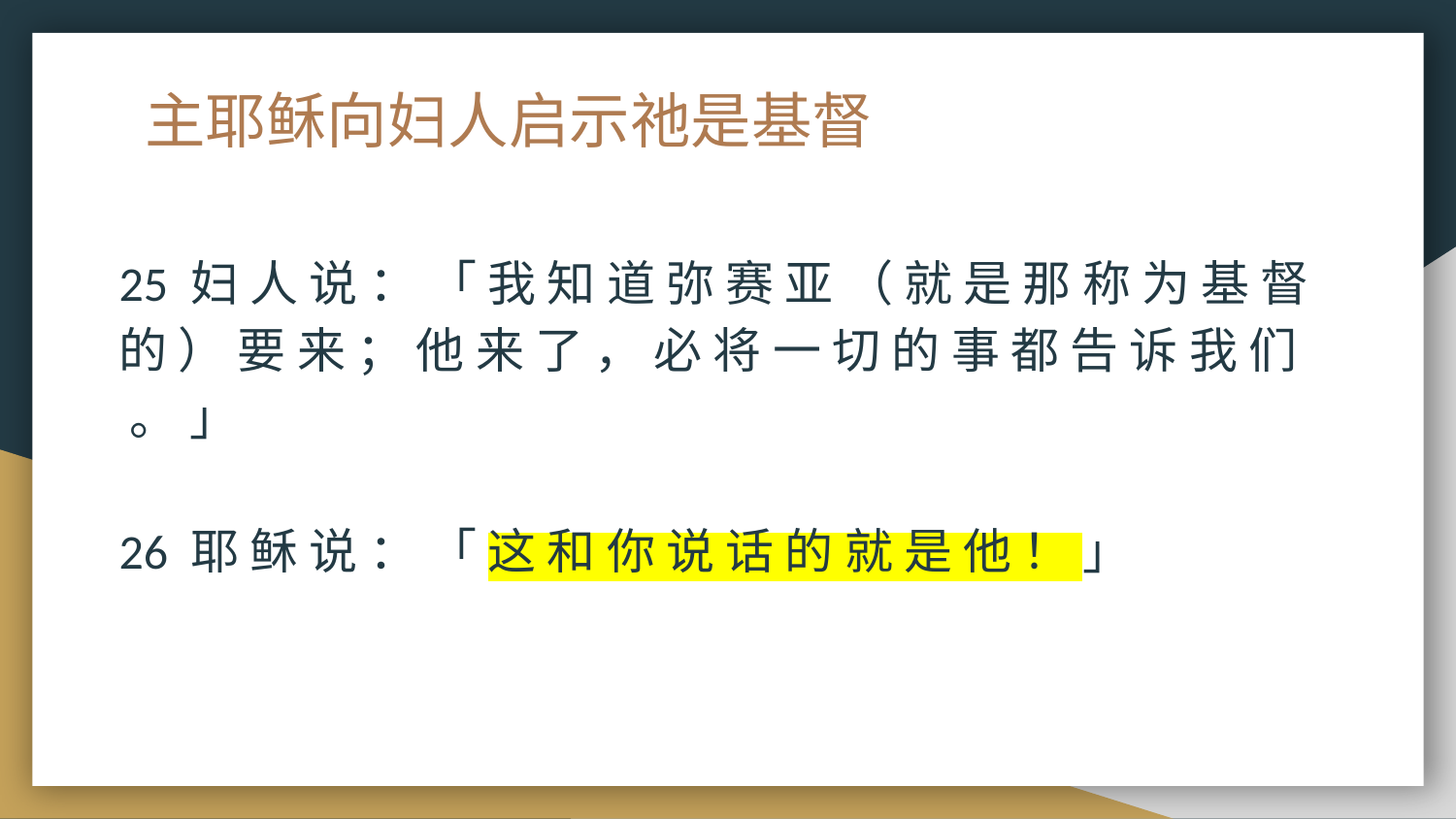

# 主耶稣向妇人启示祂是基督
25 妇 人 说 ： 「 我 知 道 弥 赛 亚 （ 就 是 那 称 为 基 督 的 ） 要 来 ； 他 来 了 ， 必 将 一 切 的 事 都 告 诉 我 们 。 」

26 耶 稣 说 ： 「 这 和 你 说 话 的 就 是 他 ！ 」